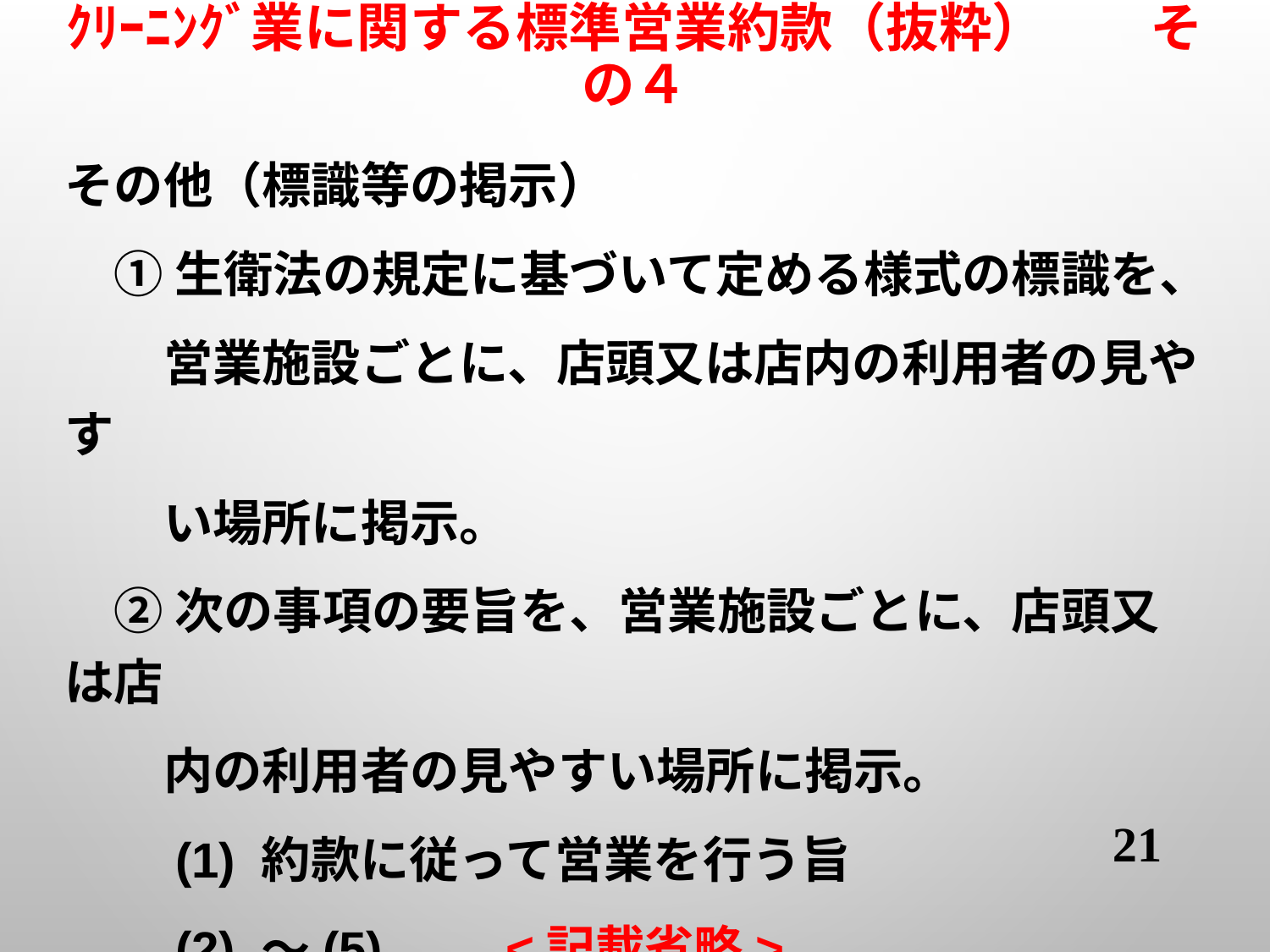

# ｸﾘｰﾆﾝｸﾞ業に関する標準営業約款（抜粋）　　その４
その他（標識等の掲示）
　① 生衛法の規定に基づいて定める様式の標識を、
　　営業施設ごとに、店頭又は店内の利用者の見やす
　　い場所に掲示。
　② 次の事項の要旨を、営業施設ごとに、店頭又は店
　　内の利用者の見やすい場所に掲示。
　　(1) 約款に従って営業を行う旨
　　(2) ～(5)　　<記載省略>
21